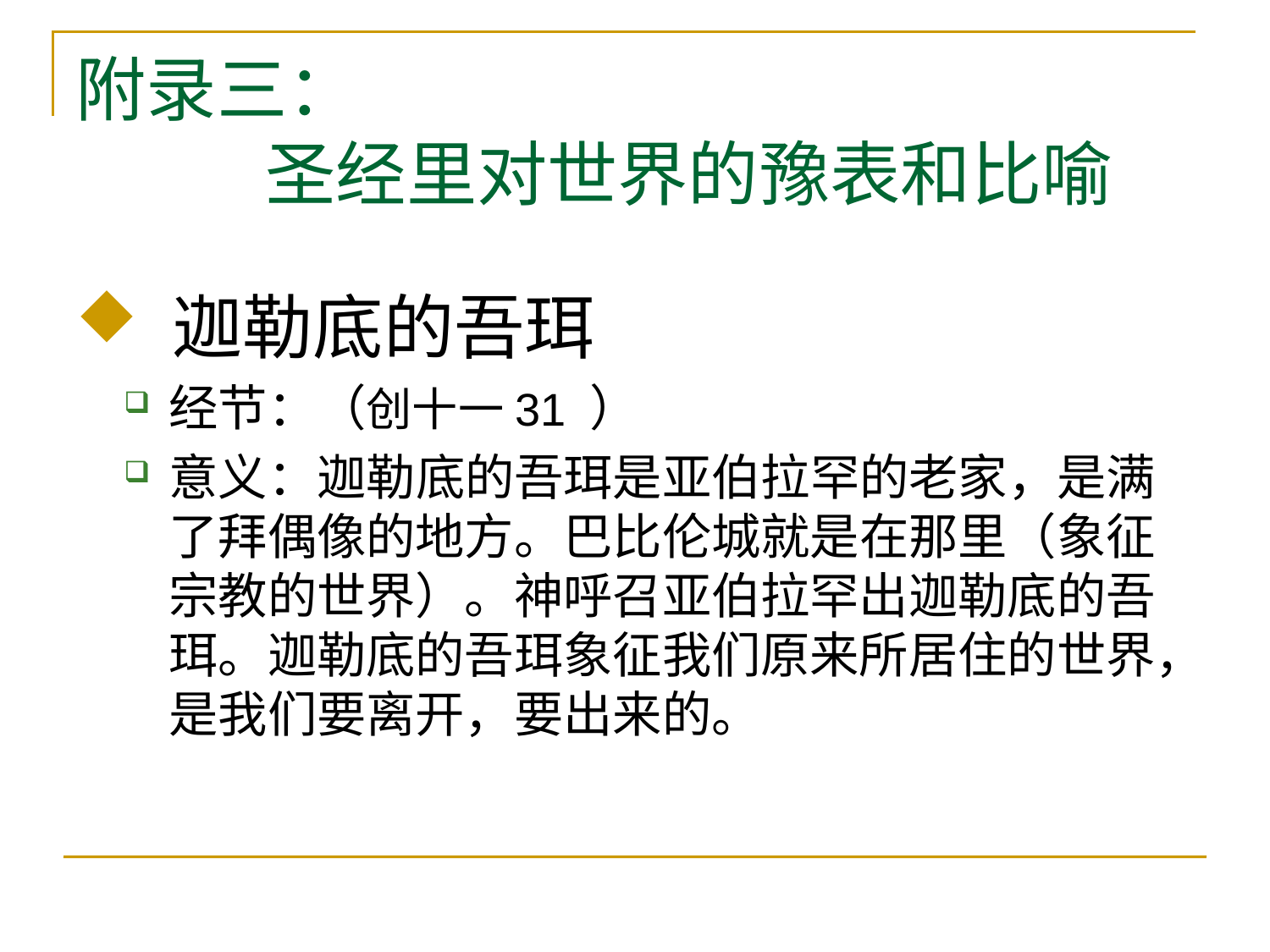

# 附录三： 圣经里对世界的豫表和比喻
 迦勒底的吾珥
经节：（创十一31 ）
意义：迦勒底的吾珥是亚伯拉罕的老家，是满了拜偶像的地方。巴比伦城就是在那里（象征宗教的世界）。神呼召亚伯拉罕出迦勒底的吾珥。迦勒底的吾珥象征我们原来所居住的世界，是我们要离开，要出来的。